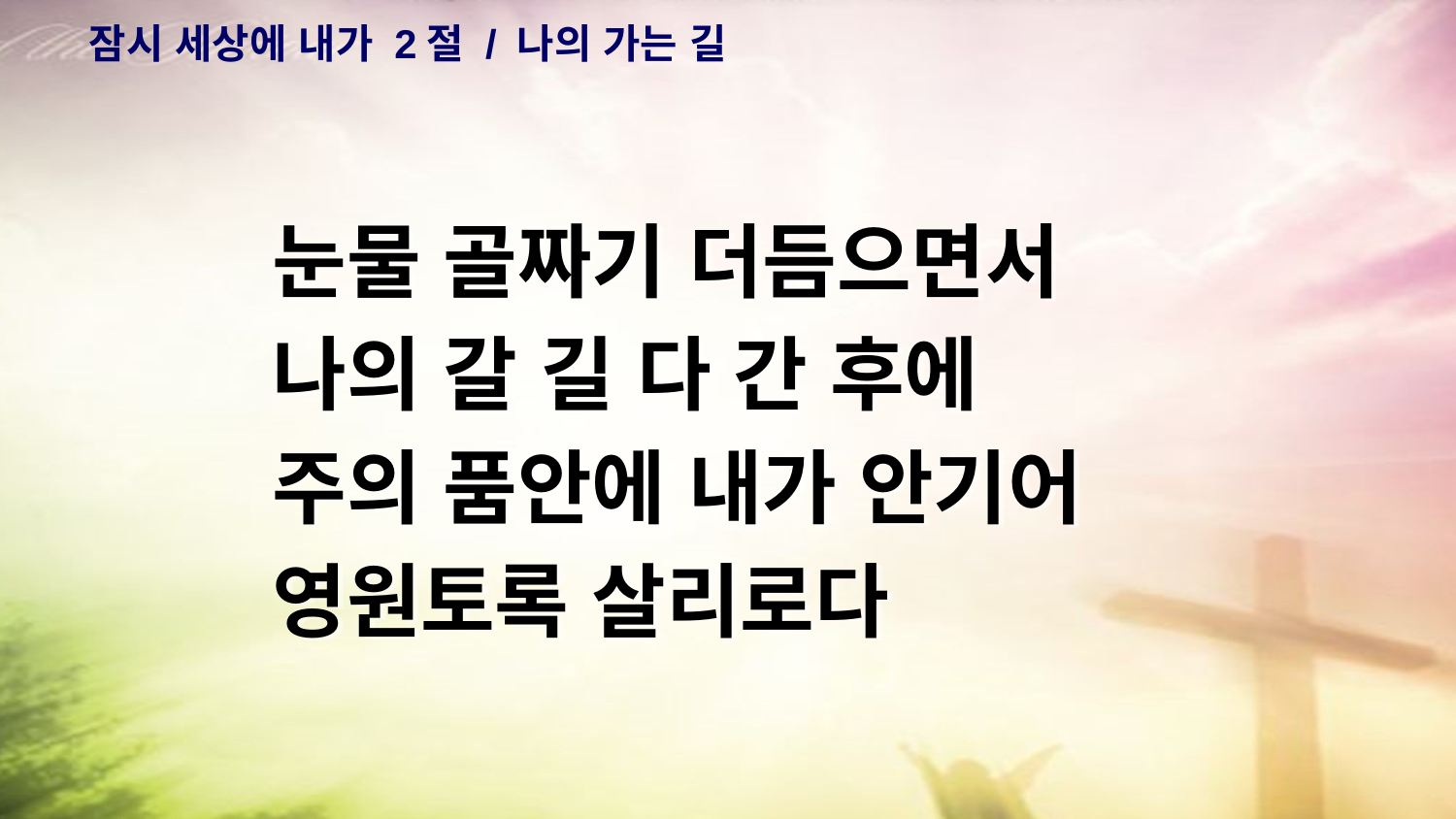

# 잠시 세상에 내가 2절 / 나의 가는 길
눈물 골짜기 더듬으면서
나의 갈 길 다 간 후에
주의 품안에 내가 안기어
영원토록 살리로다